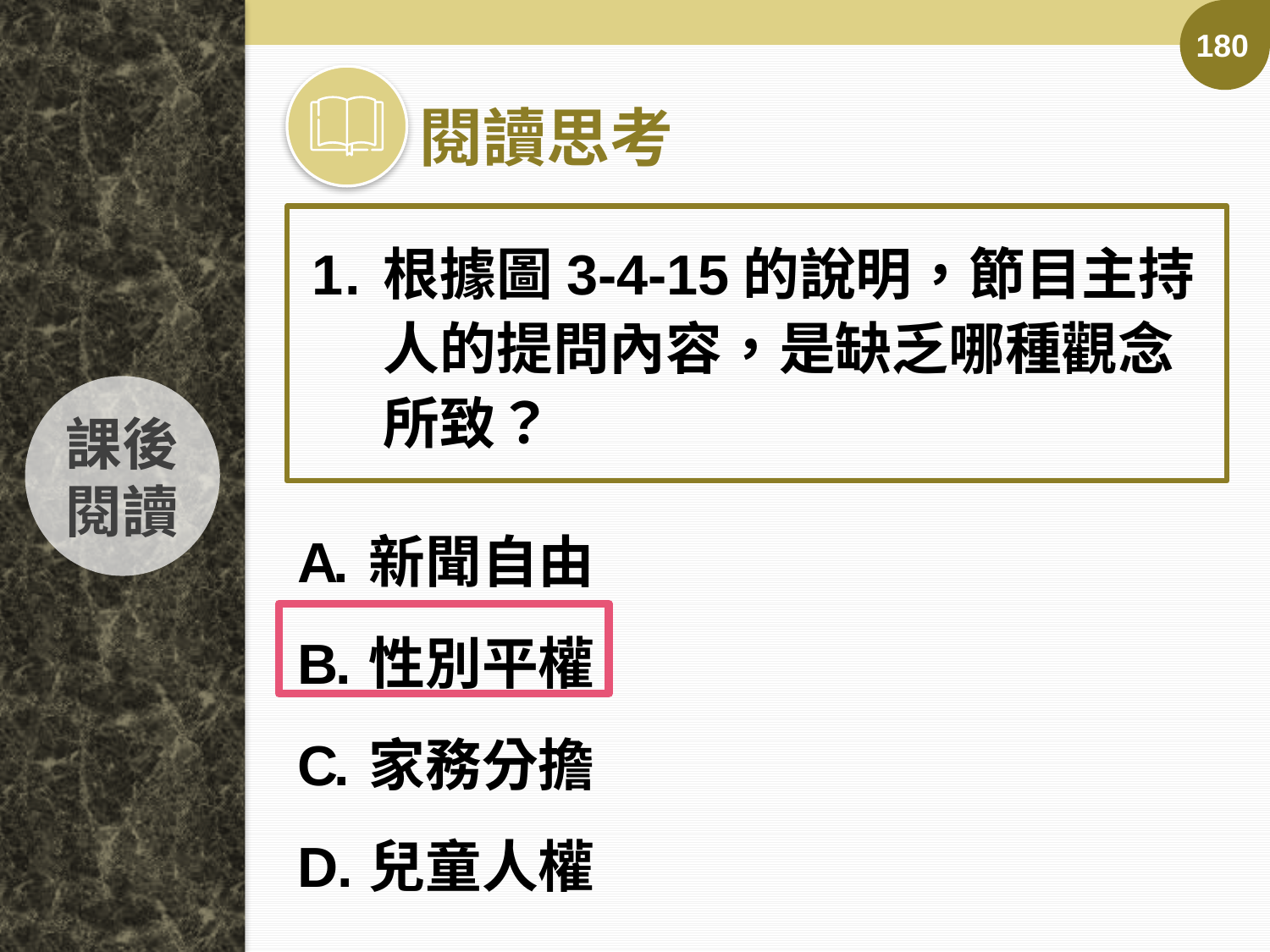

180
根據圖3-4-15的說明，節目主持人的提問內容，是缺乏哪種觀念所致？
新聞自由
性別平權
家務分擔
兒童人權